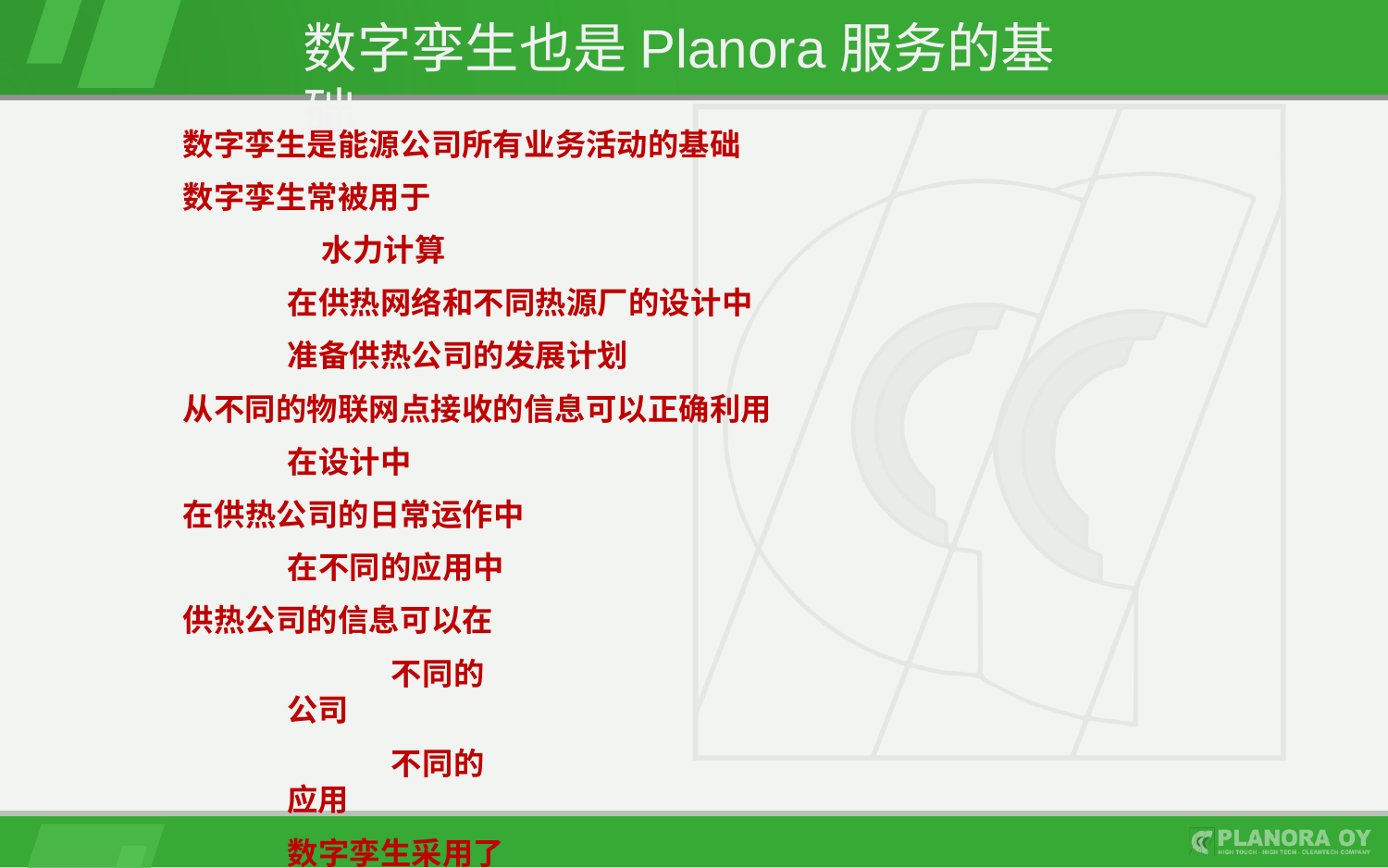

# 数字孪生也是Planora服务的基础
数字孪生是能源公司所有业务活动的基础 数字孪生常被用于
水力计算
在供热网络和不同热源厂的设计中 准备供热公司的发展计划
从不同的物联网点接收的信息可以正确利用 在设计中
在供热公司的日常运作中
在不同的应用中 供热公司的信息可以在
不同的公司
不同的应用
数字孪生采用了NoSQL 和数据海